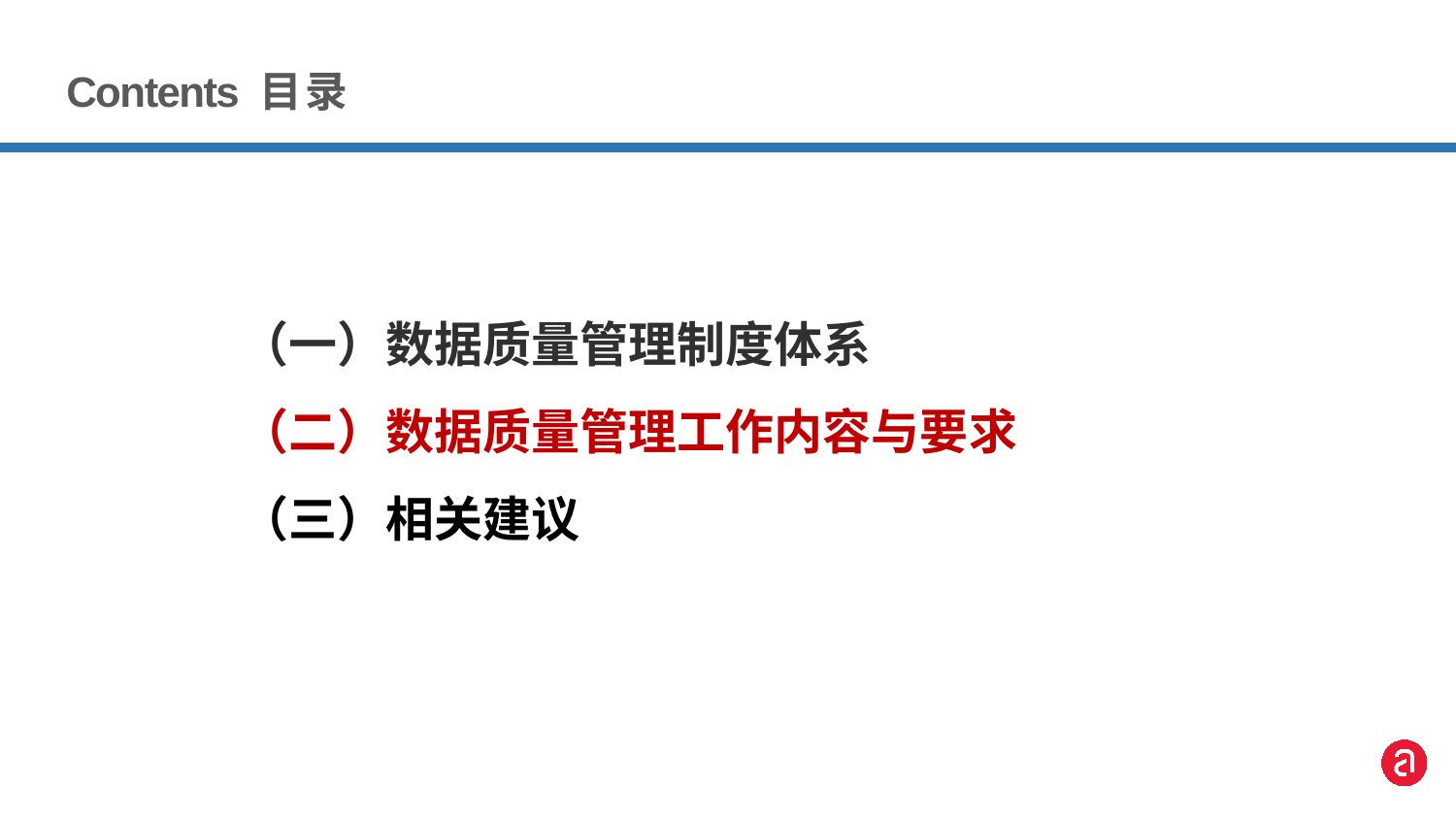

Contents 目录

（一）数据质量管理制度体系
（二）数据质量管理工作内容与要求
（三）相关建议